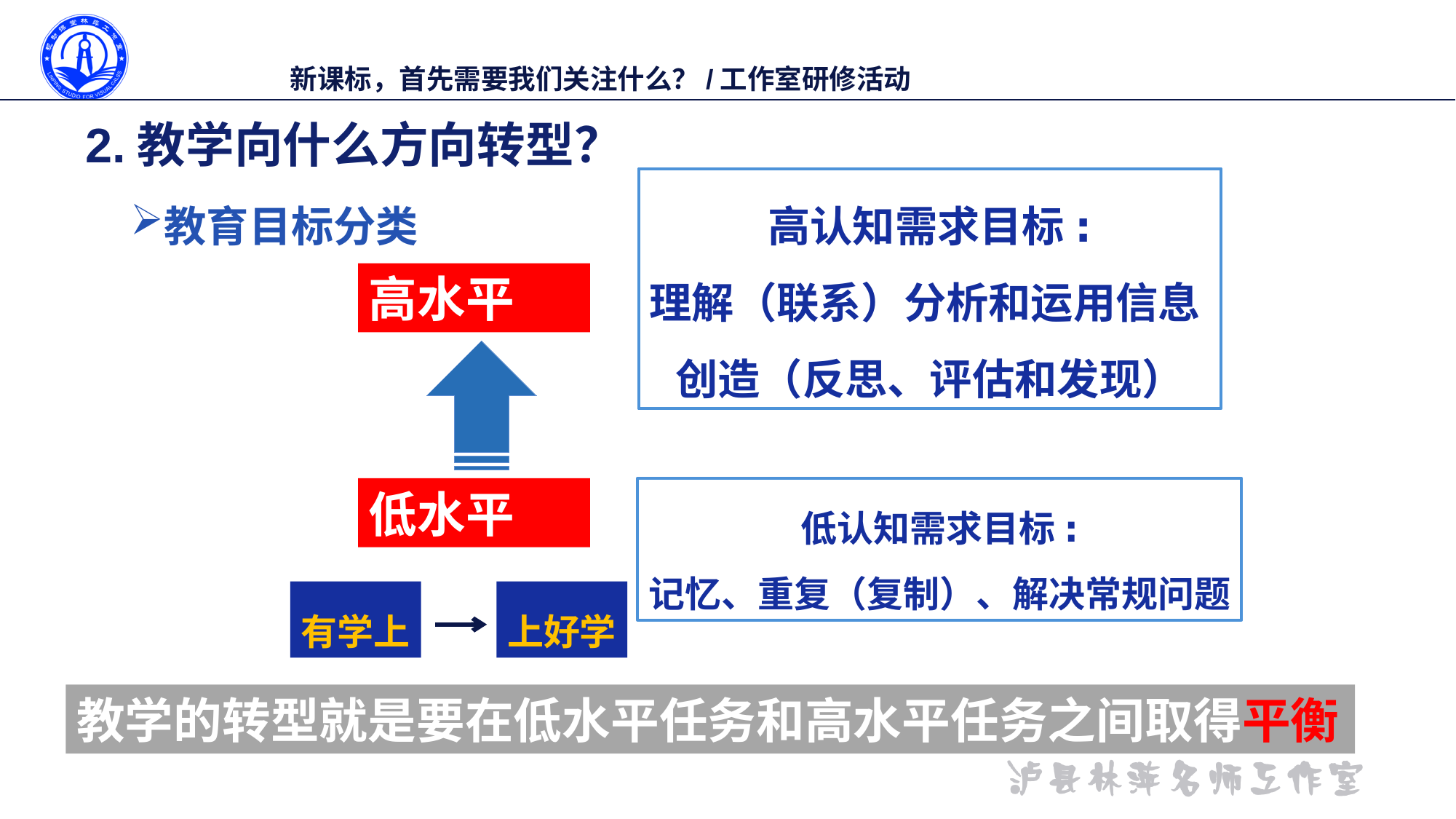

2.教学向什么方向转型？
教育目标分类
高认知需求目标:
理解（联系）分析和运用信息
创造（反思、评估和发现）
高水平

低水平
低认知需求目标:
记忆、重复（复制）、解决常规问题
有学上
上好学
教学的转型就是要在低水平任务和高水平任务之间取得平衡